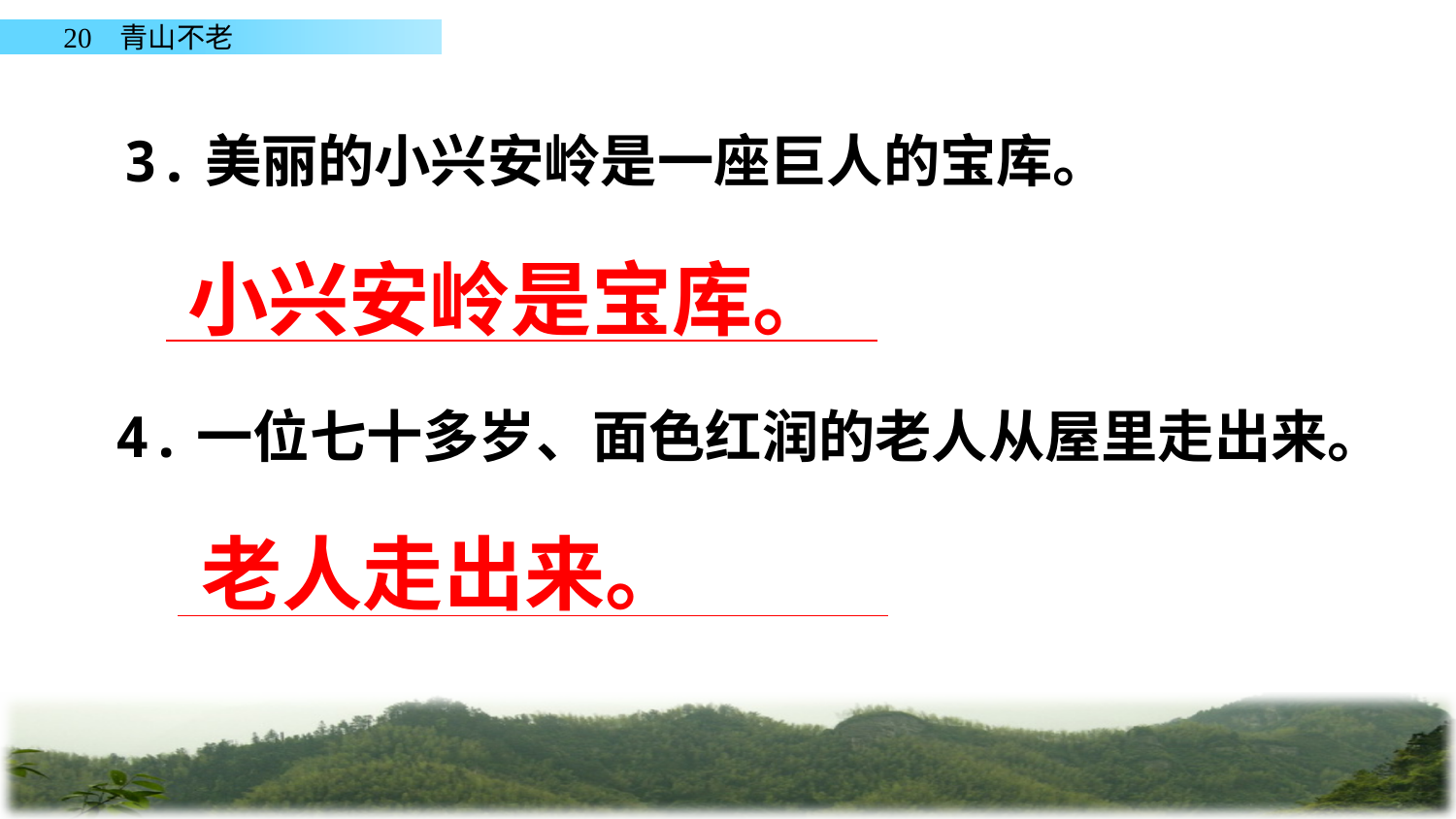

3.美丽的小兴安岭是一座巨人的宝库。
小兴安岭是宝库。
4.一位七十多岁、面色红润的老人从屋里走出来。
老人走出来。